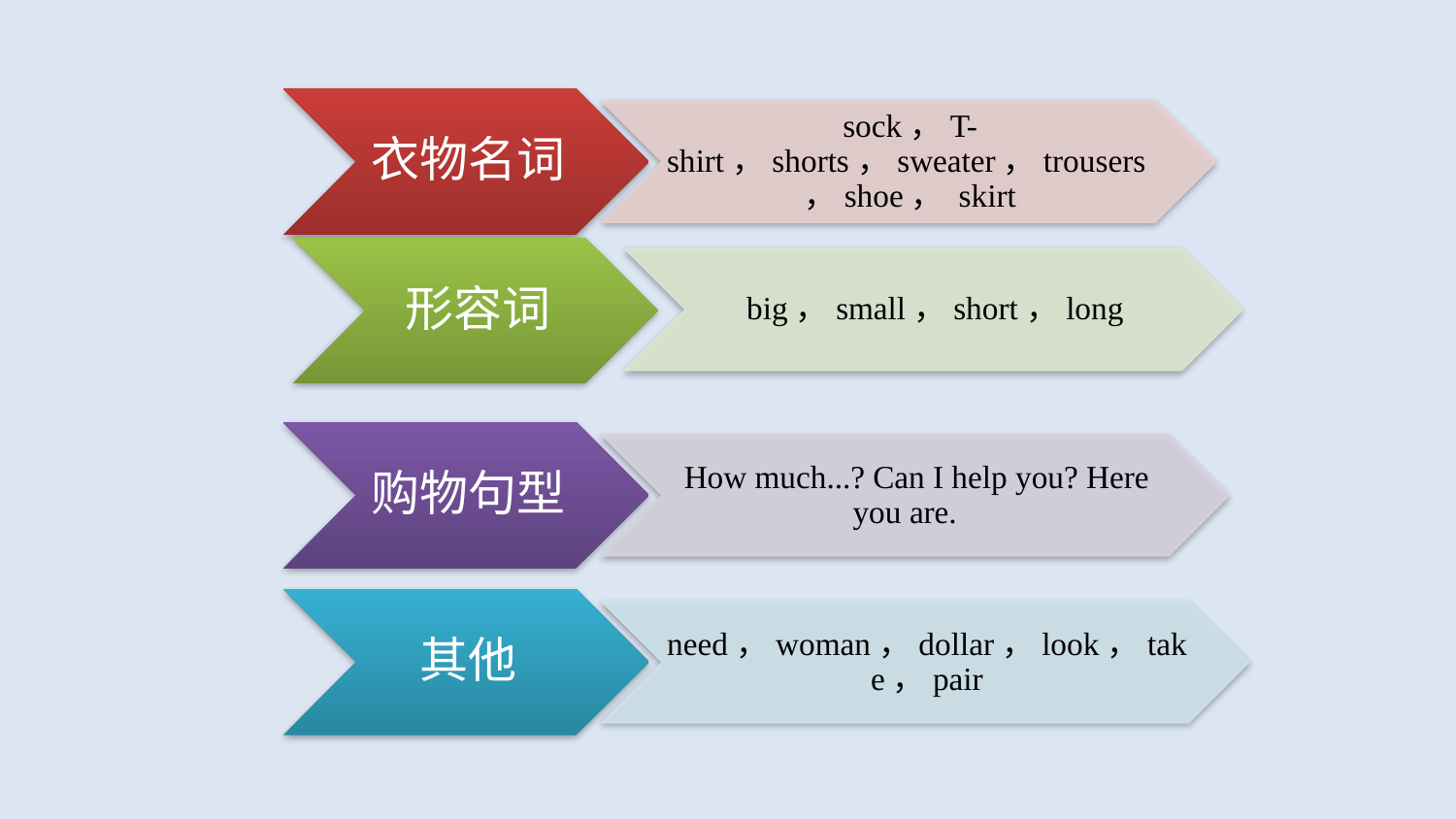

衣物名词
sock，T-shirt，shorts，sweater，trousers，shoe， skirt
形容词
big，small，short，long
购物句型
How much...? Can I help you? Here you are.
其他
need，woman，dollar，look，take，pair